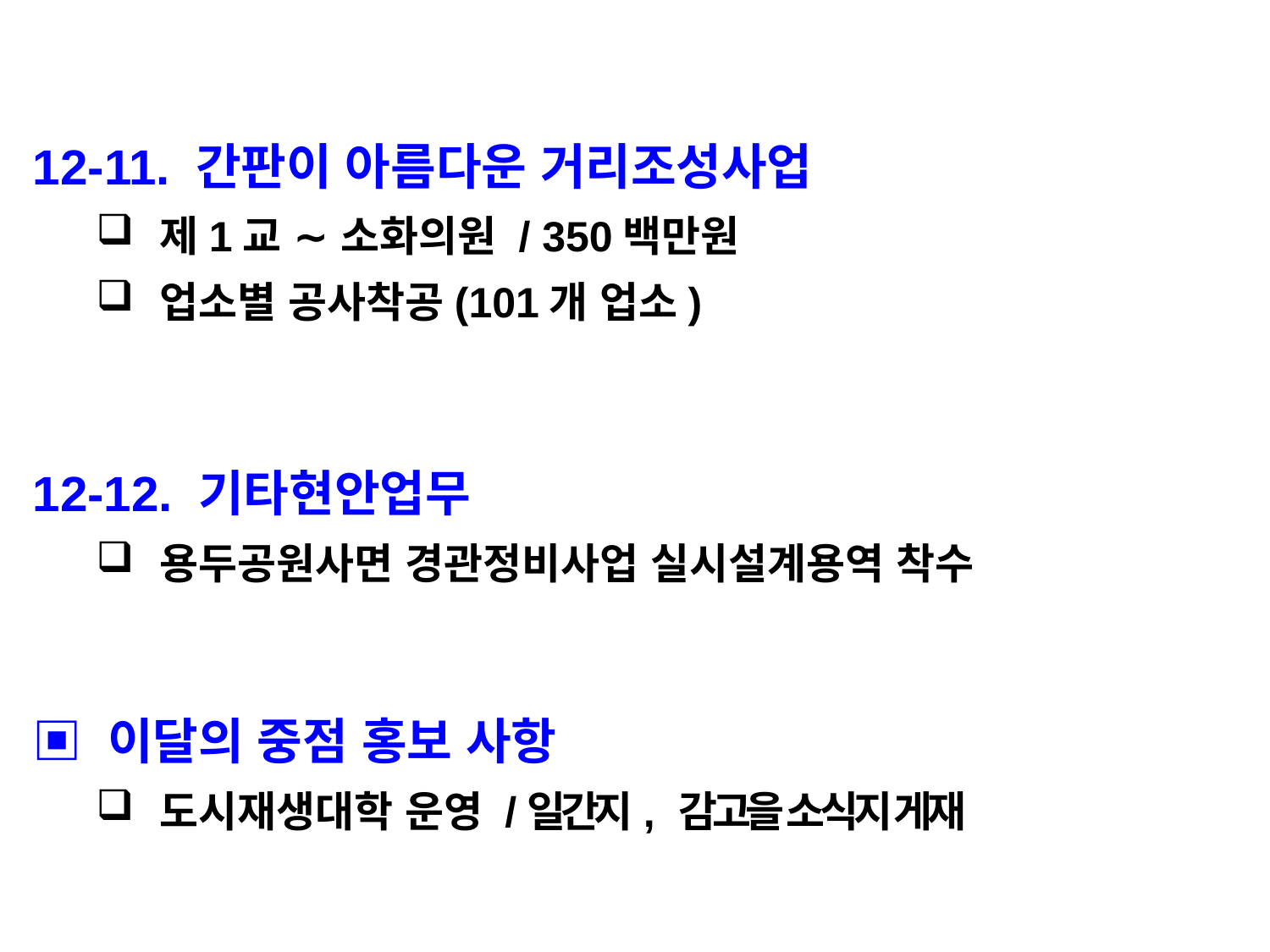

12-11. 간판이 아름다운 거리조성사업
제1교 ∼ 소화의원 / 350백만원
업소별 공사착공(101개 업소)
12-12. 기타현안업무
용두공원사면 경관정비사업 실시설계용역 착수
▣ 이달의 중점 홍보 사항
도시재생대학 운영 /일간지,  감고을 소식지 게재